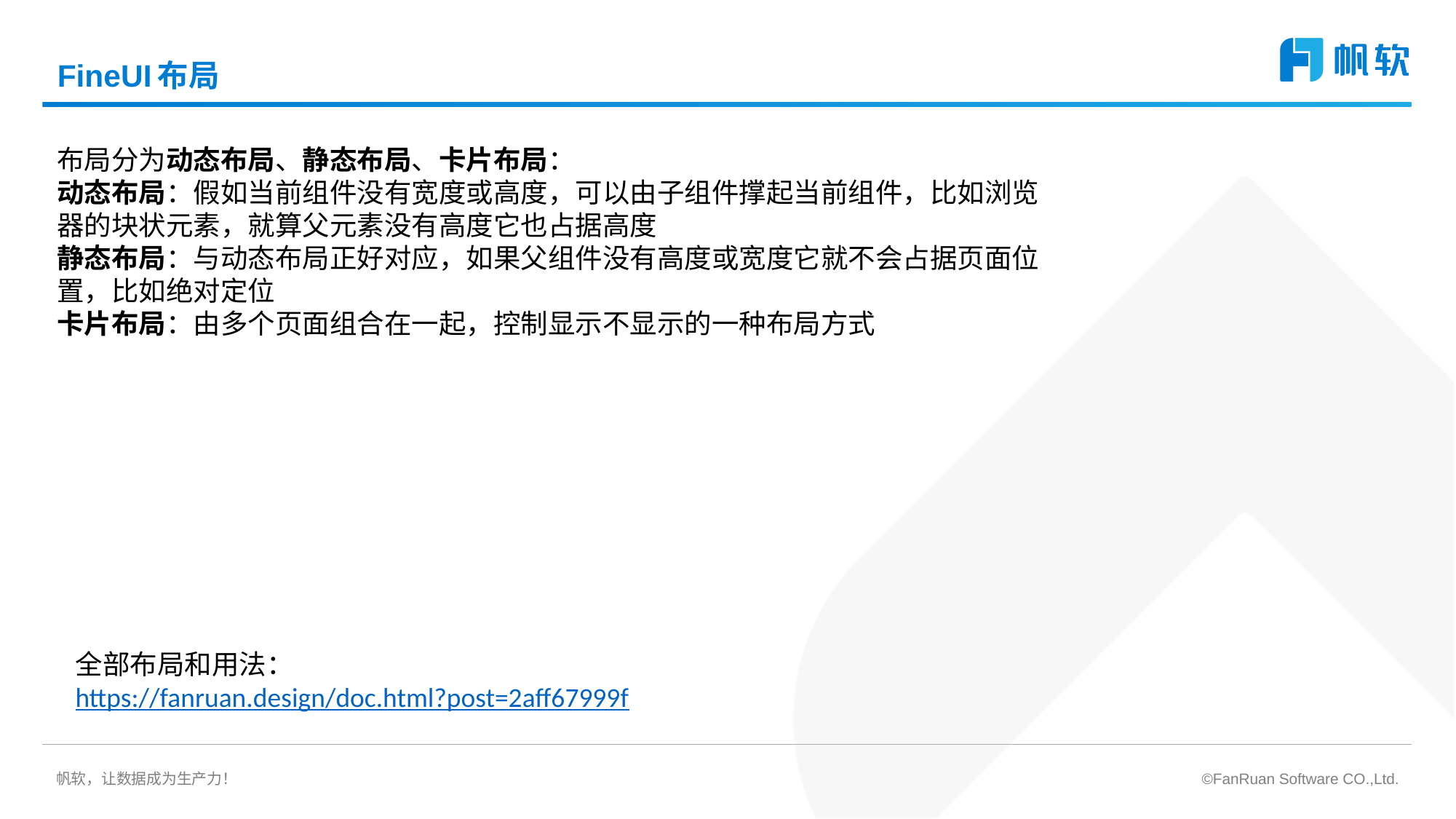

# FineUI布局
布局分为动态布局、静态布局、卡片布局：
动态布局：假如当前组件没有宽度或高度，可以由子组件撑起当前组件，比如浏览器的块状元素，就算父元素没有高度它也占据高度
静态布局：与动态布局正好对应，如果父组件没有高度或宽度它就不会占据页面位置，比如绝对定位
卡片布局：由多个页面组合在一起，控制显示不显示的一种布局方式
全部布局和用法：
https://fanruan.design/doc.html?post=2aff67999f